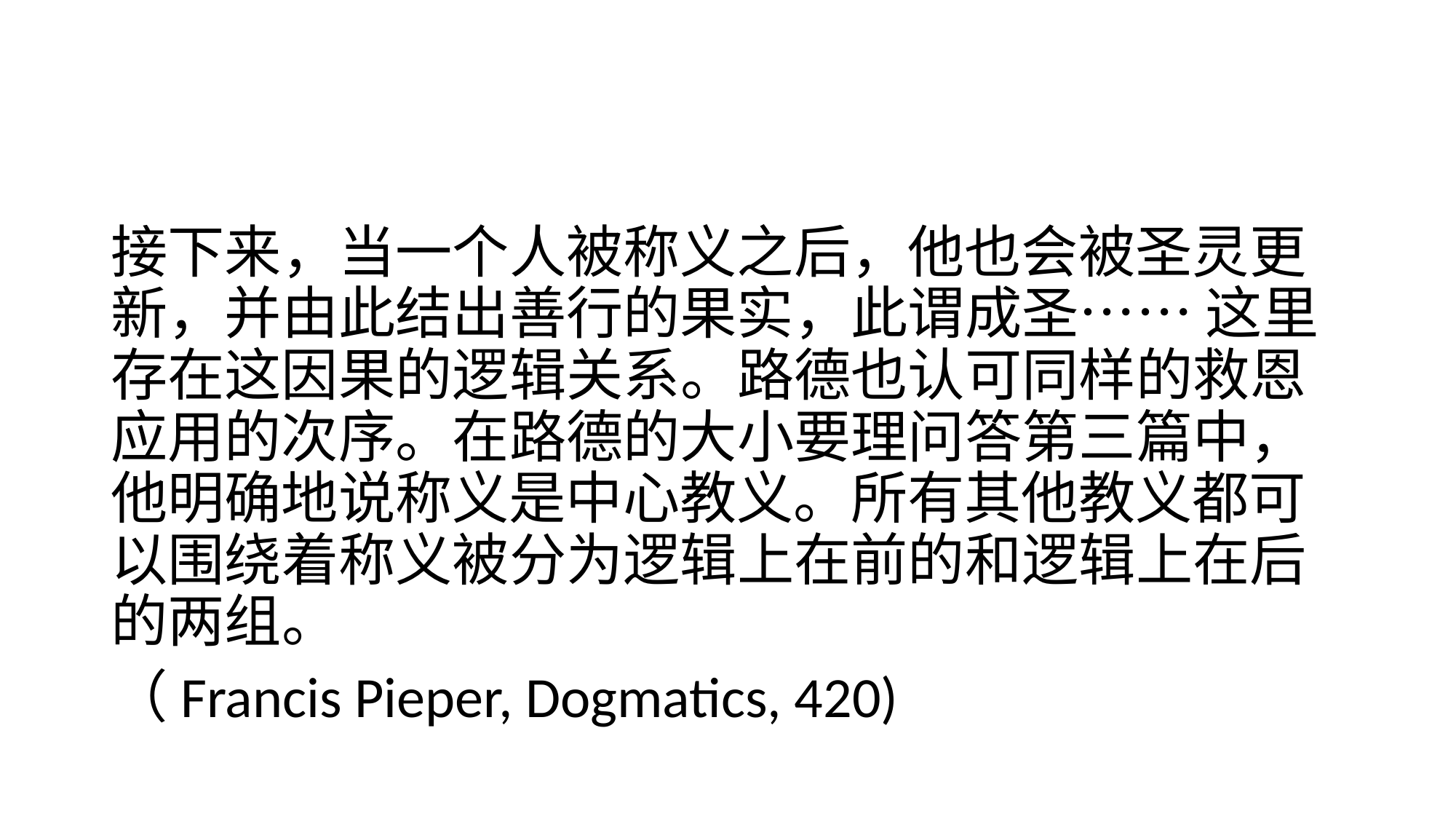

#
接下来，当一个人被称义之后，他也会被圣灵更新，并由此结出善行的果实，此谓成圣…… 这里存在这因果的逻辑关系。路德也认可同样的救恩应用的次序。在路德的大小要理问答第三篇中，他明确地说称义是中心教义。所有其他教义都可以围绕着称义被分为逻辑上在前的和逻辑上在后的两组。
（Francis Pieper, Dogmatics, 420)